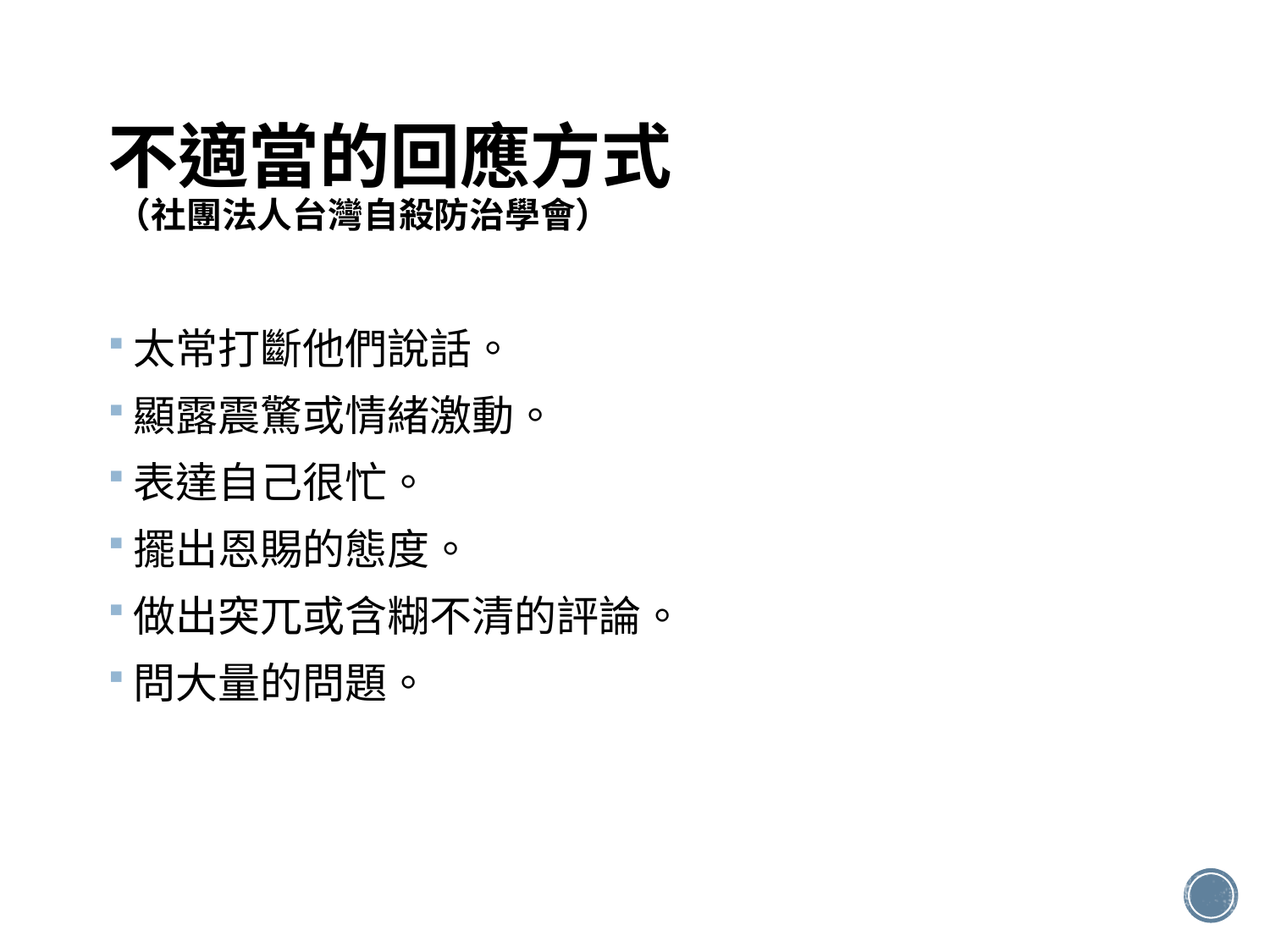

# 不適當的回應方式 （社團法人台灣自殺防治學會）
太常打斷他們說話。
顯露震驚或情緒激動。
表達自己很忙。
擺出恩賜的態度。
做出突兀或含糊不清的評論。
問大量的問題。